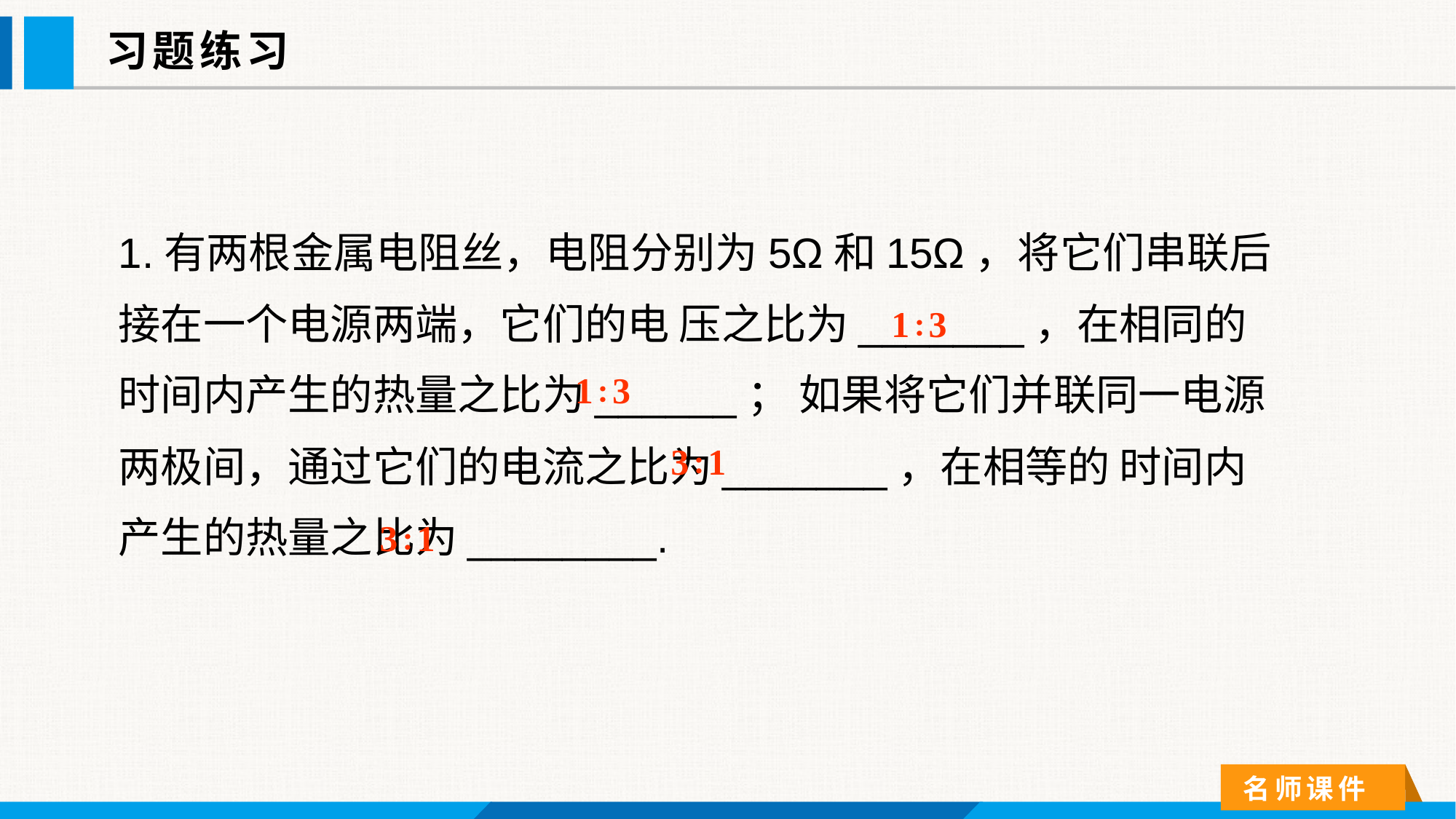

习题练习
1.有两根金属电阻丝，电阻分别为5Ω和15Ω，将它们串联后
接在一个电源两端，它们的电 压之比为_______，在相同的时间内产生的热量之比为______； 如果将它们并联同一电源两极间，通过它们的电流之比为_______，在相等的 时间内产生的热量之比为________.
1∶3
1∶3
3∶1
3∶1